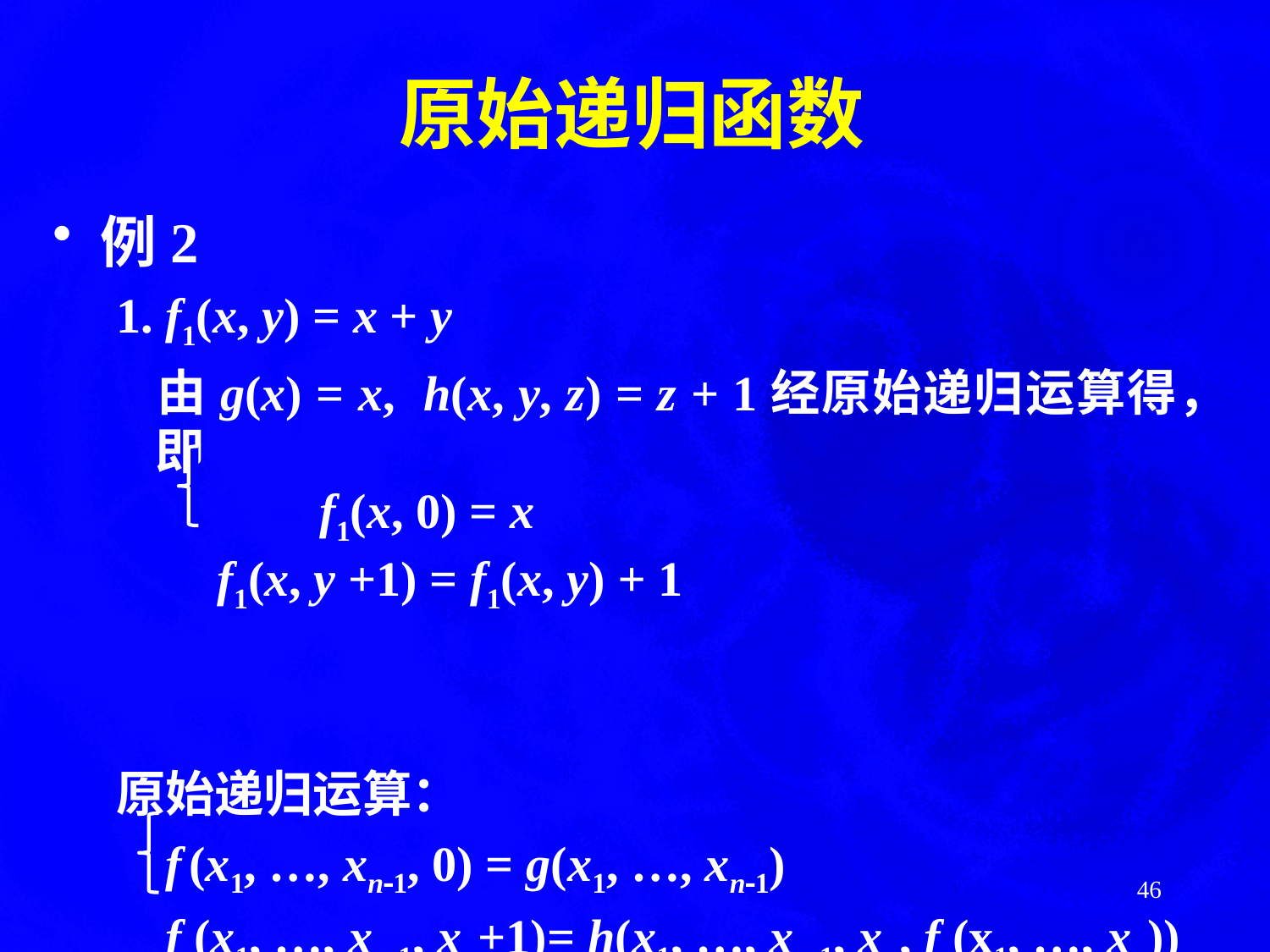

原始递归函数
例2
1. f1(x, y) = x + y
	由g(x) = x,  h(x, y, z) = z + 1经原始递归运算得，即
		   f1(x, 0) = x
	     f1(x, y +1) = f1(x, y) + 1

原始递归运算：
    f (x1, …, xn−1, 0) = g(x1, …, xn−1)
    f (x1, …, xn−1, xn+1)= h(x1, …, xn−1, xn, f (x1, …, xn))

46